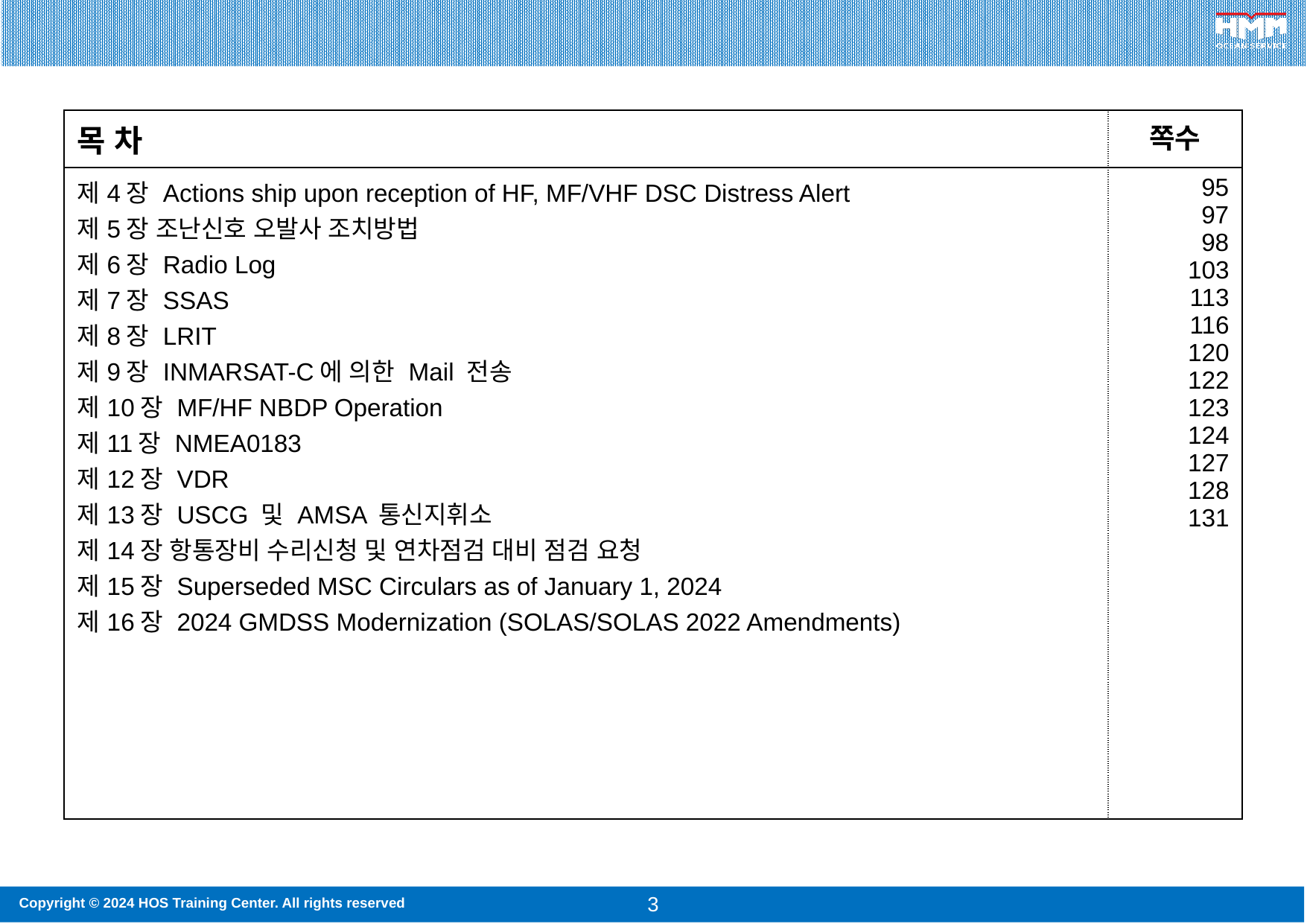

| 목 차 | 쪽수 |
| --- | --- |
| 제4장 Actions ship upon reception of HF, MF/VHF DSC Distress Alert 제5장 조난신호 오발사 조치방법 제6장 Radio Log 제7장 SSAS 제8장 LRIT 제9장 INMARSAT-C에 의한 Mail 전송 제10장 MF/HF NBDP Operation 제11장 NMEA0183 제12장 VDR 제13장 USCG 및 AMSA 통신지휘소 제14장 항통장비 수리신청 및 연차점검 대비 점검 요청 제15장 Superseded MSC Circulars as of January 1, 2024 제16장 2024 GMDSS Modernization (SOLAS/SOLAS 2022 Amendments) | 95 97 98 103 113 116 120 122 123 124 127 128 131 |
3